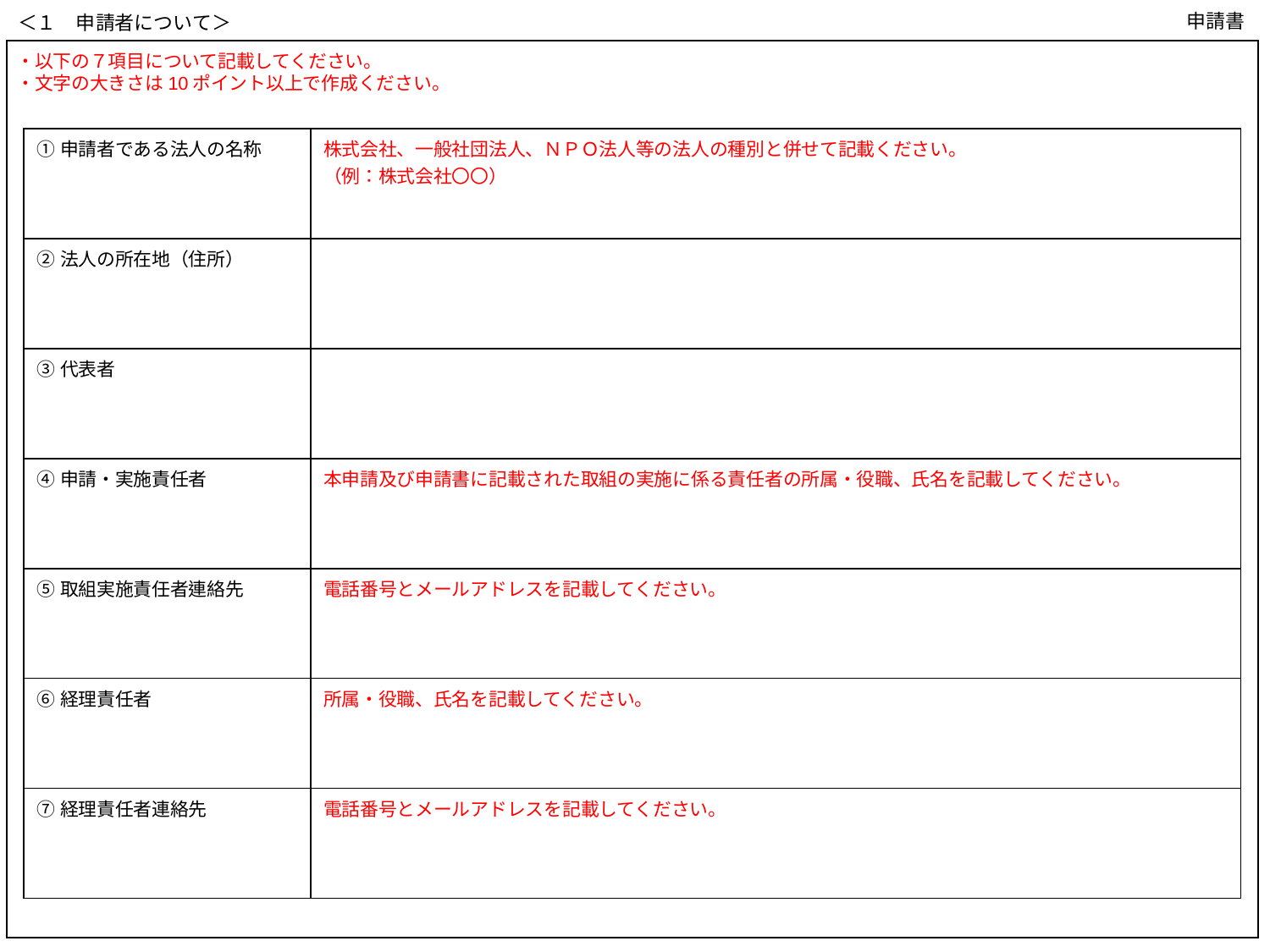

申請書
＜１　申請者について＞
様式内の説明文（赤字）は、記入に際し削除してください。
書式は変更せず、黒字で記入すること。（次スライド以降、同様）

・以下の７項目について記載してください。
・文字の大きさは10ポイント以上で作成ください。
| ➀申請者である法人の名称 | 株式会社、一般社団法人、ＮＰＯ法人等の法人の種別と併せて記載ください。 （例：株式会社〇〇） |
| --- | --- |
| ②法人の所在地（住所） |  |
| ③代表者 |  |
| ④申請・実施責任者 | 本申請及び申請書に記載された取組の実施に係る責任者の所属・役職、氏名を記載してください。 |
| ⑤取組実施責任者連絡先 | 電話番号とメールアドレスを記載してください。 |
| ⑥経理責任者 | 所属・役職、氏名を記載してください。 |
| ⑦経理責任者連絡先 | 電話番号とメールアドレスを記載してください。 |